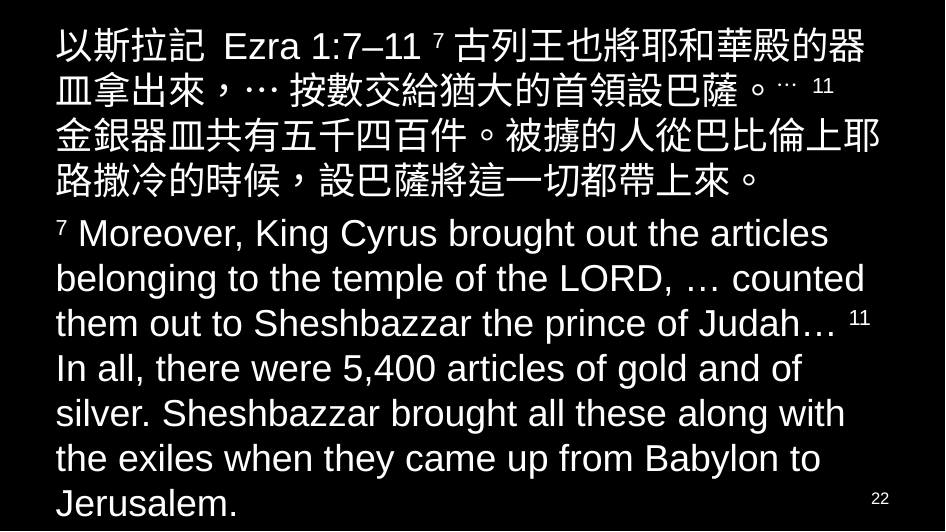

以斯拉記 Ezra 1:7–11 7古列王也將耶和華殿的器皿拿出來，… 按數交給猶大的首領設巴薩。… 11 金銀器皿共有五千四百件。被擄的人從巴比倫上耶路撒冷的時候，設巴薩將這一切都帶上來。
7 Moreover, King Cyrus brought out the articles belonging to the temple of the Lord, … counted them out to Sheshbazzar the prince of Judah… 11 In all, there were 5,400 articles of gold and of silver. Sheshbazzar brought all these along with the exiles when they came up from Babylon to Jerusalem.

22